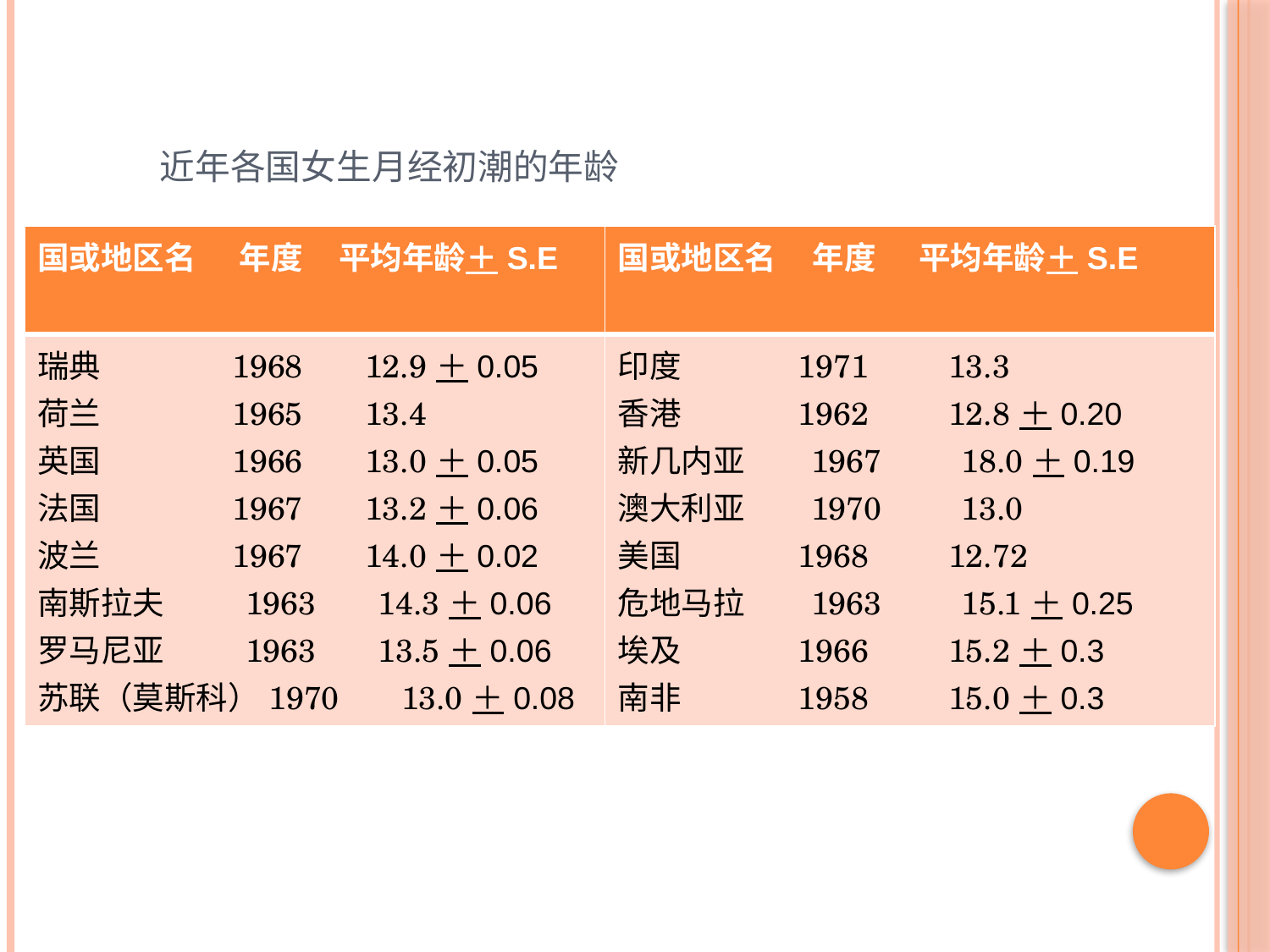

# 近年各国女生月经初潮的年龄
| 国或地区名 年度 平均年龄＋S.E | 国或地区名 年度 平均年龄＋S.E |
| --- | --- |
| 瑞典 1968 12.9＋0.05 荷兰 1965 13.4 英国 1966 13.0＋0.05 法国 1967 13.2＋0.06 波兰 1967 14.0＋0.02 南斯拉夫 1963 14.3＋0.06 罗马尼亚 1963 13.5＋0.06 苏联（莫斯科）1970 13.0＋0.08 | 印度 1971 13.3 香港 1962 12.8＋0.20 新几内亚 1967 18.0＋0.19 澳大利亚 1970 13.0 美国 1968 12.72 危地马拉 1963 15.1＋0.25 埃及 1966 15.2＋0.3 南非 1958 15.0＋0.3 |